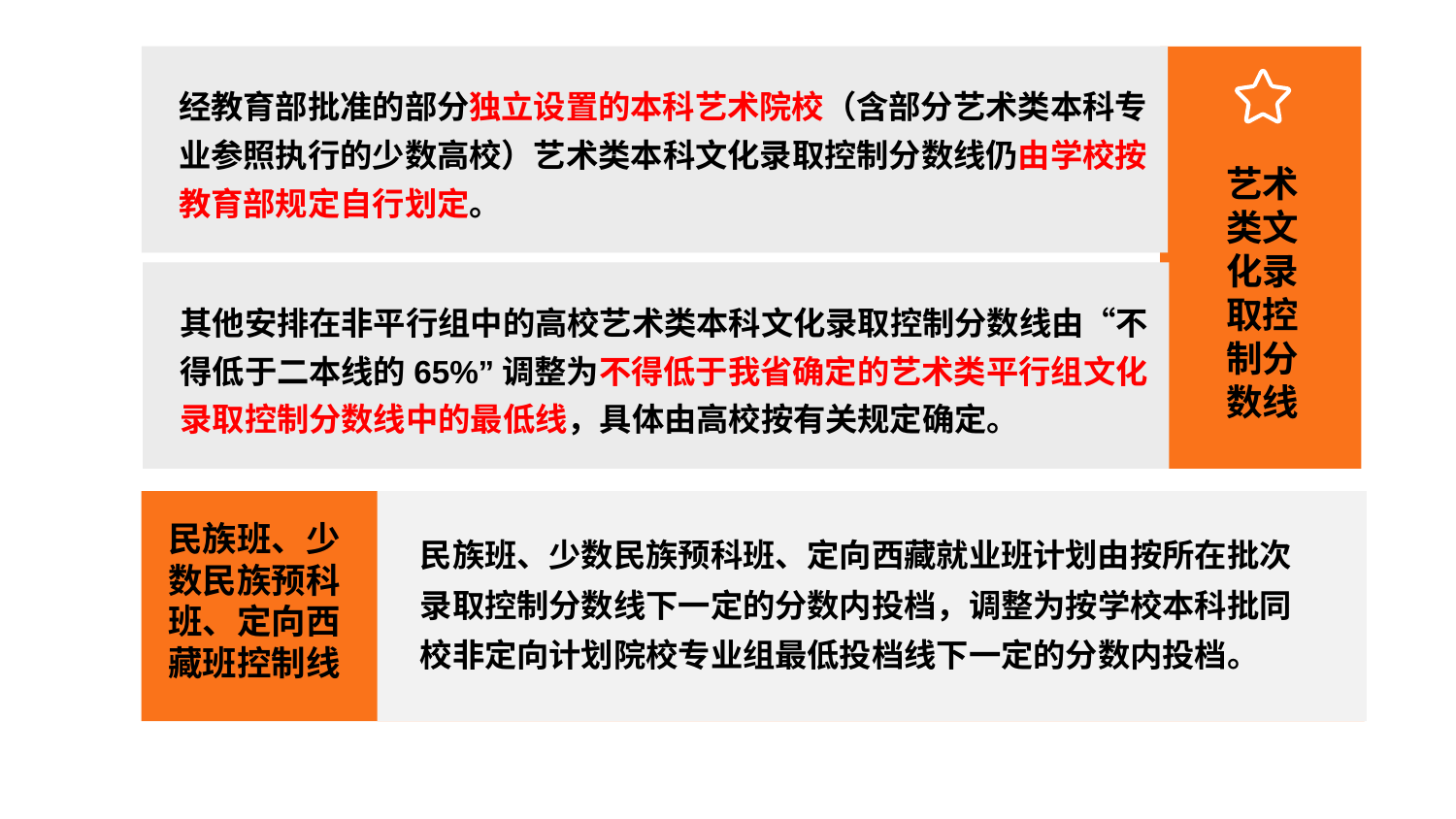

经教育部批准的部分独立设置的本科艺术院校（含部分艺术类本科专业参照执行的少数高校）艺术类本科文化录取控制分数线仍由学校按教育部规定自行划定。

艺术类文化录取控制分数线
其他安排在非平行组中的高校艺术类本科文化录取控制分数线由“不得低于二本线的65%”调整为不得低于我省确定的艺术类平行组文化录取控制分数线中的最低线，具体由高校按有关规定确定。

民族班、少数民族预科班、定向西藏就业班计划由按所在批次录取控制分数线下一定的分数内投档，调整为按学校本科批同校非定向计划院校专业组最低投档线下一定的分数内投档。
民族班、少数民族预科班、定向西藏班控制线
『艺术类文化录取控制分数线』